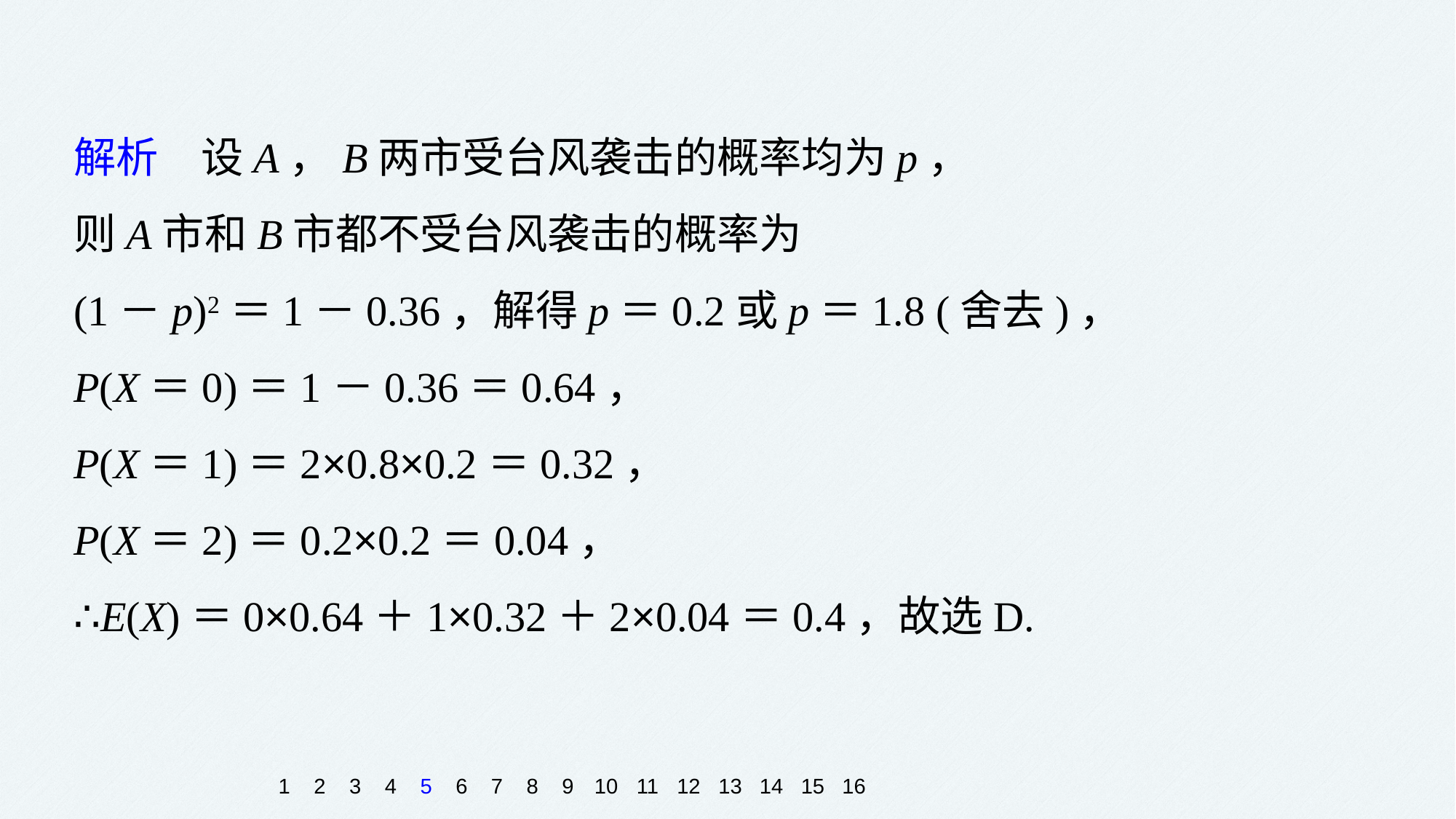

解析　设A，B两市受台风袭击的概率均为p，
则A市和B市都不受台风袭击的概率为
(1－p)2＝1－0.36，解得p＝0.2或p＝1.8 (舍去)，
P(X＝0)＝1－0.36＝0.64，
P(X＝1)＝2×0.8×0.2＝0.32，
P(X＝2)＝0.2×0.2＝0.04，
∴E(X)＝0×0.64＋1×0.32＋2×0.04＝0.4，故选D.
1
2
3
4
5
6
7
8
9
10
11
12
13
14
15
16